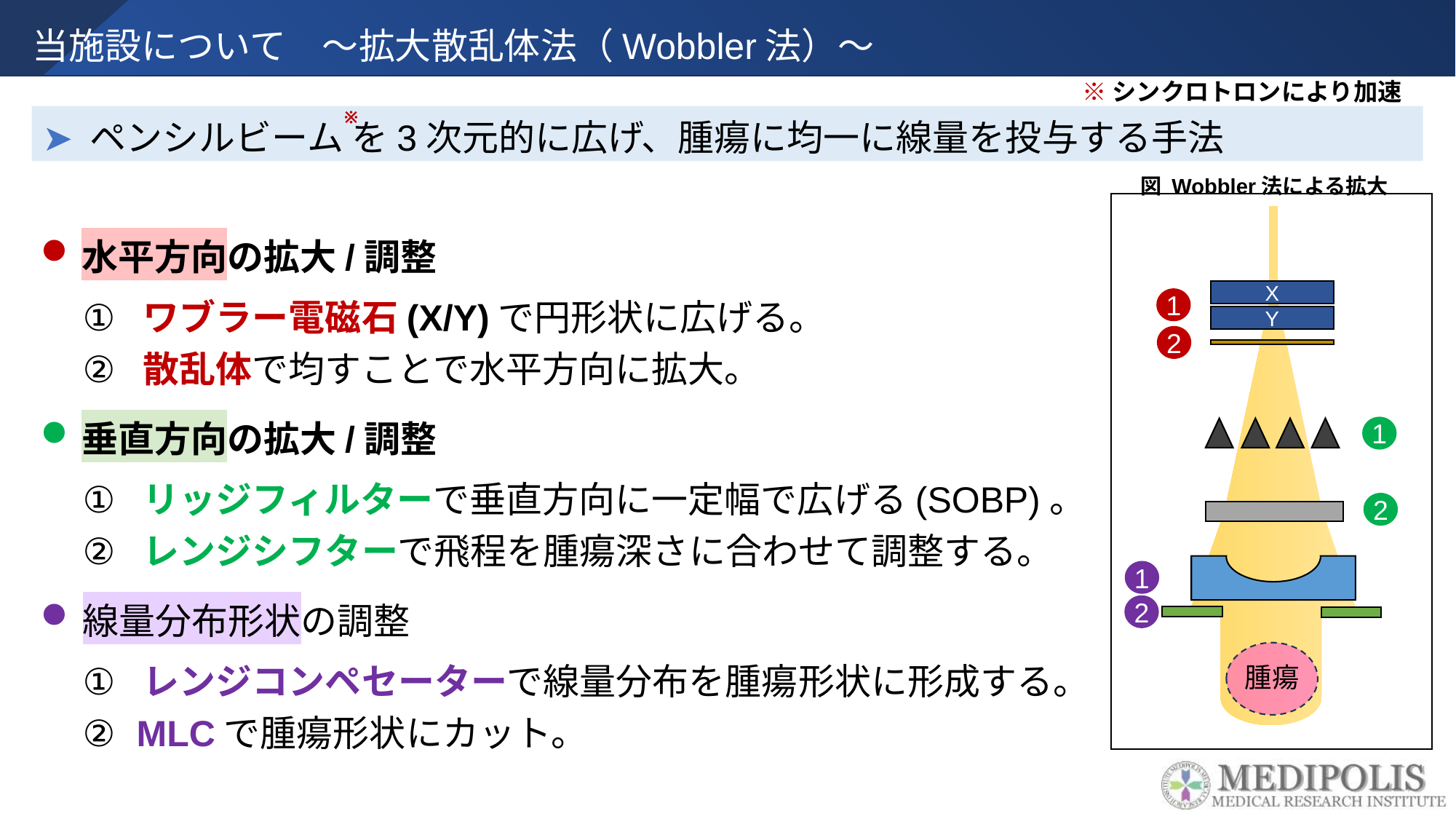

当施設について　～拡大散乱体法（Wobbler法）～
※シンクロトロンにより加速
※
➤ ペンシルビーム を3次元的に広げ、腫瘍に均一に線量を投与する手法
図 Wobbler法による拡大

1
2

腫瘍
X
Y

1

2
1
2
水平方向の拡大/調整
 ワブラー電磁石(X/Y)で円形状に広げる。
 散乱体で均すことで水平方向に拡大。
垂直方向の拡大/調整
 リッジフィルターで垂直方向に一定幅で広げる(SOBP)。
 レンジシフターで飛程を腫瘍深さに合わせて調整する。
線量分布形状の調整
 レンジコンペセーターで線量分布を腫瘍形状に形成する。
 MLCで腫瘍形状にカット。